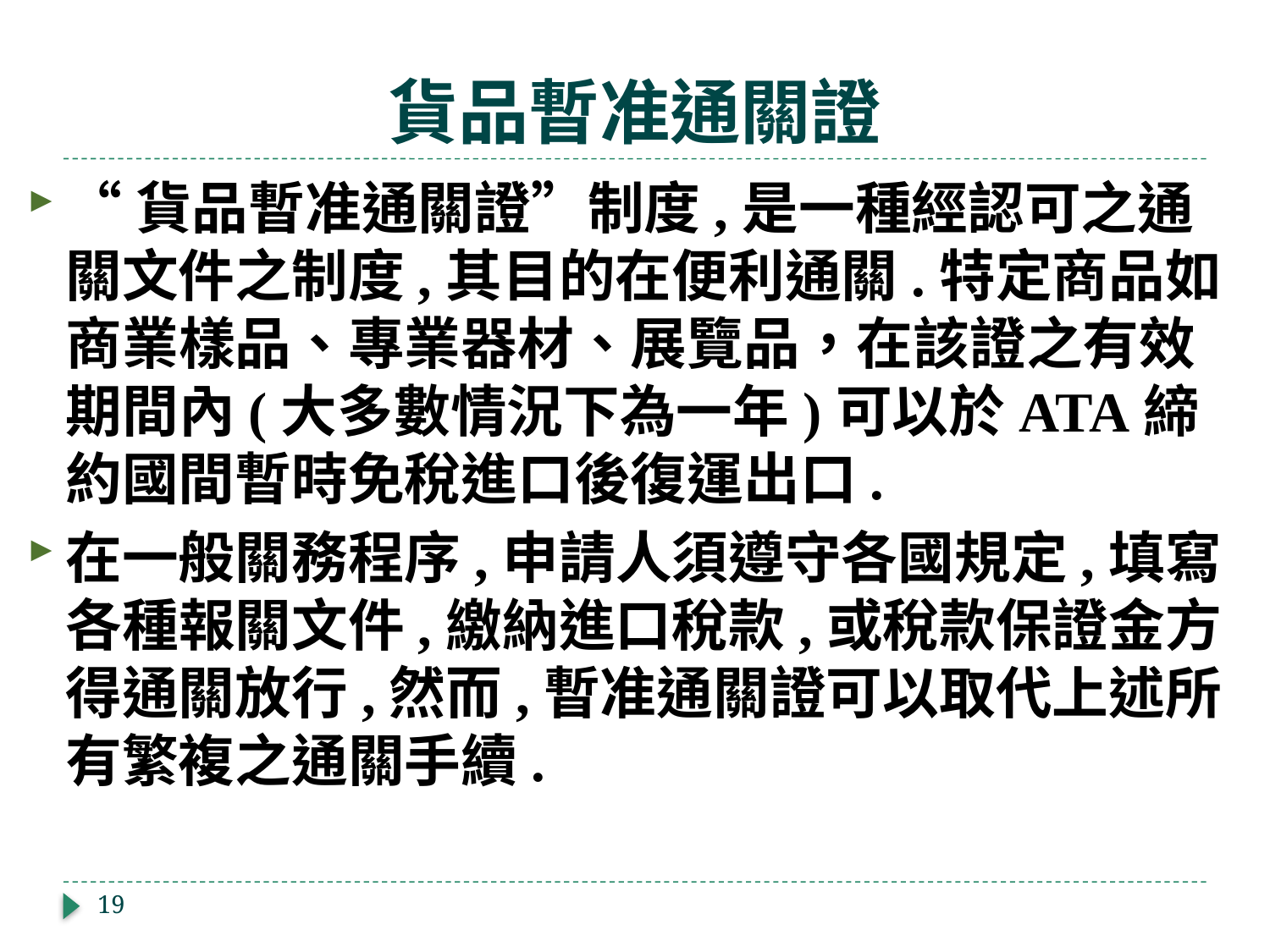

# 貨品暫准通關證
“貨品暫准通關證”制度,是一種經認可之通關文件之制度,其目的在便利通關.特定商品如商業樣品、專業器材、展覽品，在該證之有效期間內(大多數情況下為一年)可以於ATA締約國間暫時免稅進口後復運出口.
在一般關務程序,申請人須遵守各國規定,填寫各種報關文件,繳納進口稅款,或稅款保證金方得通關放行,然而,暫准通關證可以取代上述所有繁複之通關手續.
19